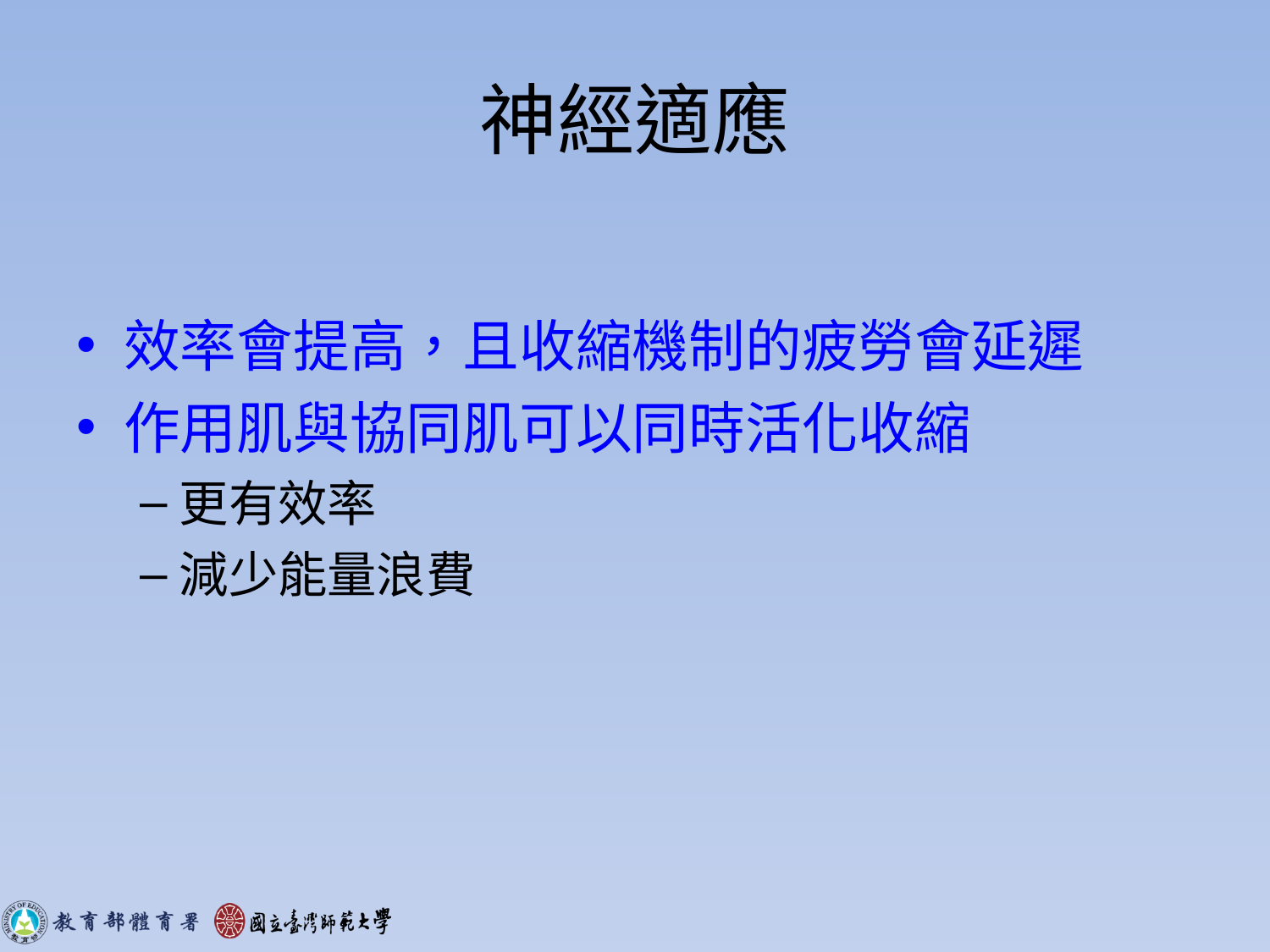

# 神經適應

效率會提高，且收縮機制的疲勞會延遲
作用肌與協同肌可以同時活化收縮
更有效率
減少能量浪費